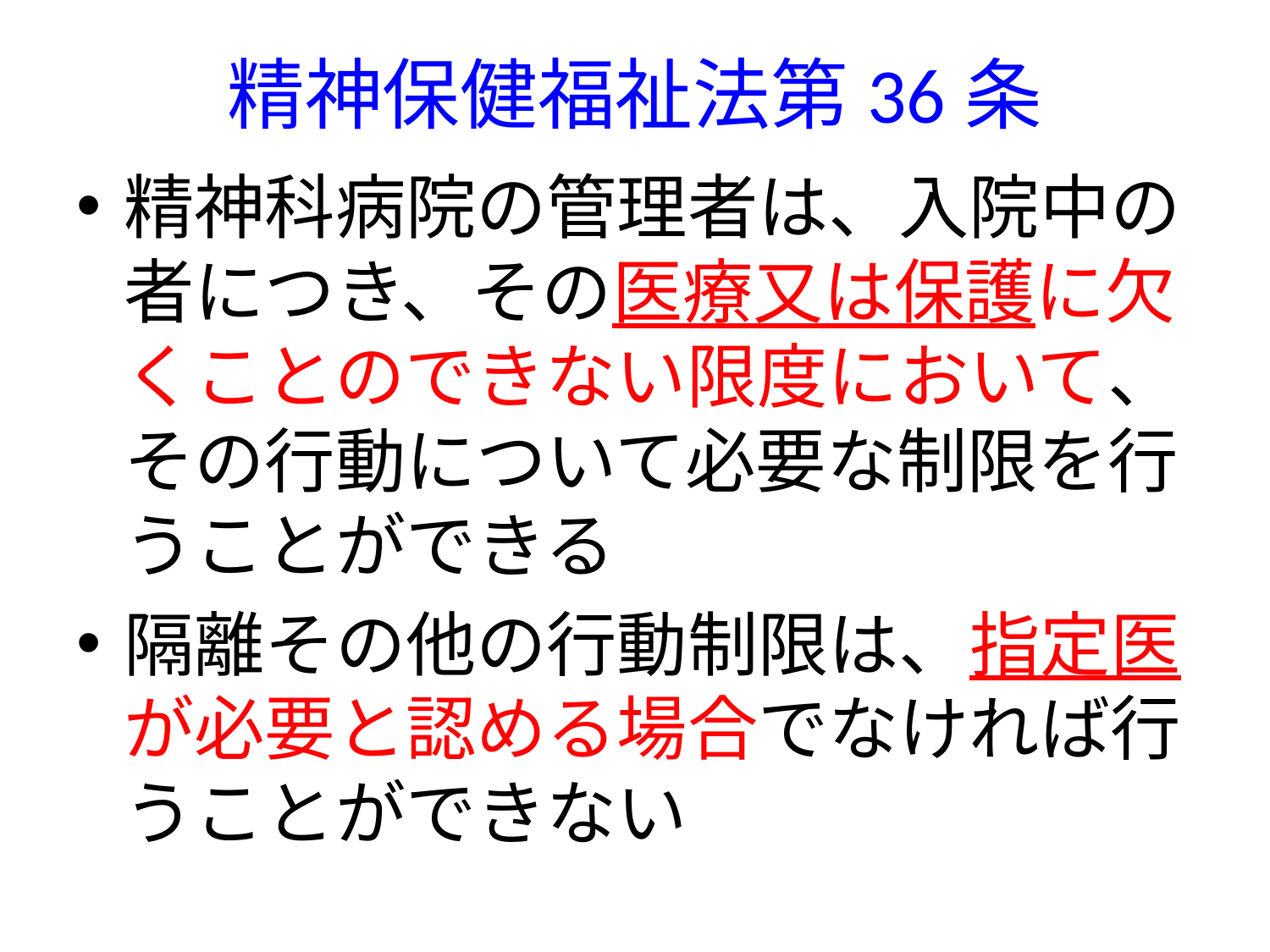

# 精神保健福祉法第36条
精神科病院の管理者は、入院中の者につき、その医療又は保護に欠くことのできない限度において、その行動について必要な制限を行うことができる
隔離その他の行動制限は、指定医が必要と認める場合でなければ行うことができない